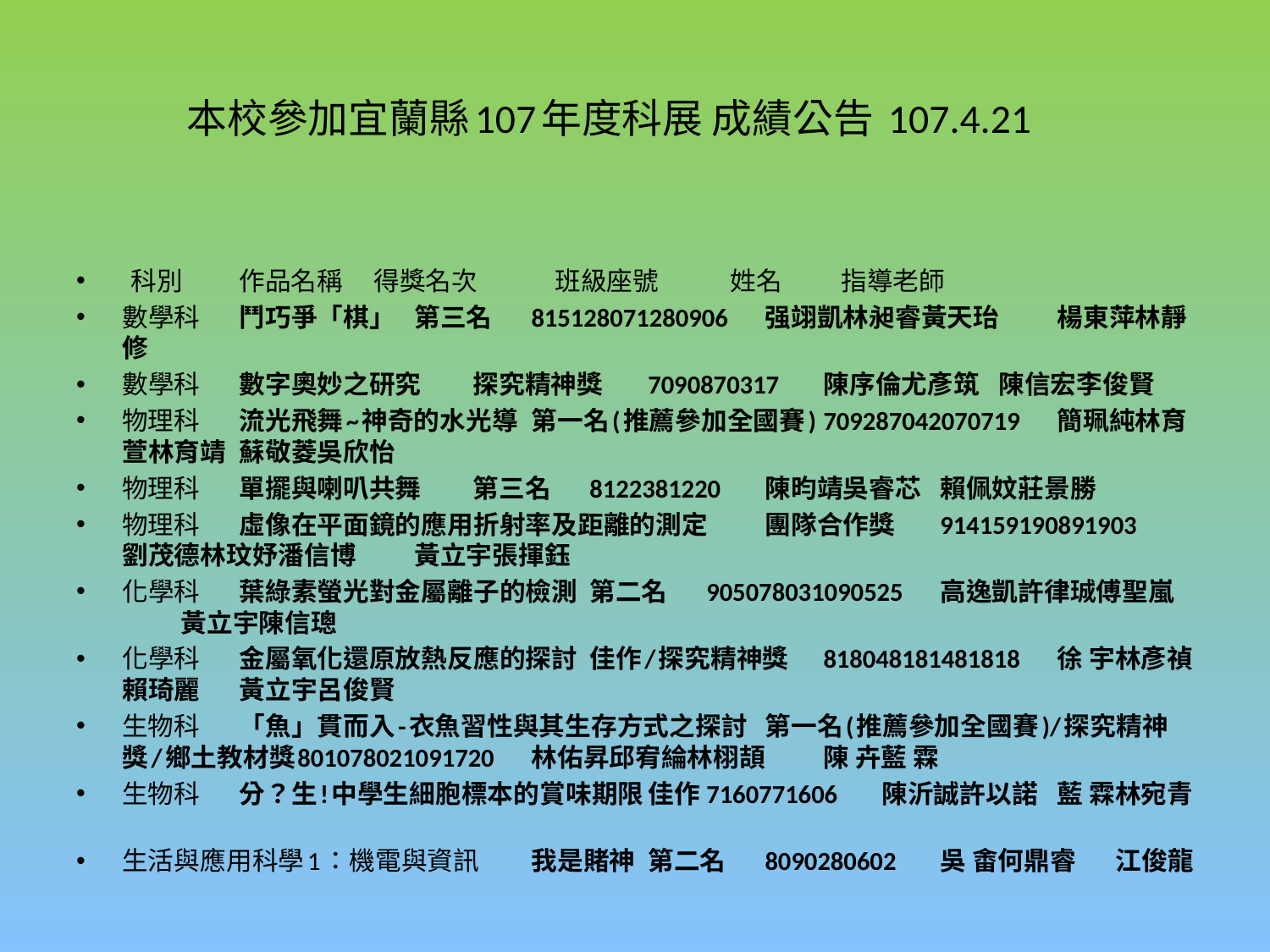

# 本校參加宜蘭縣107年度科展 成績公告 107.4.21

 科別	作品名稱	   得獎名次	    班級座號            姓名	   指導老師
數學科	鬥巧爭「棋」	第三名	815128071280906	强翊凱林昶睿黃天珆	楊東萍林靜修
數學科	數字奧妙之研究	探究精神獎	7090870317	陳序倫尤彥筑	陳信宏李俊賢
物理科	流光飛舞~神奇的水光導	第一名(推薦參加全國賽)	709287042070719	簡珮純林育萱林育靖	蘇敬菱吳欣怡
物理科	單擺與喇叭共舞	第三名	8122381220	陳昀靖吳睿芯	賴佩妏莊景勝
物理科	虛像在平面鏡的應用折射率及距離的測定	團隊合作獎	914159190891903	劉茂德林玟妤潘信博	黃立宇張揮鈺
化學科	葉綠素螢光對金屬離子的檢測	第二名	905078031090525	高逸凱許律珹傅聖嵐	黃立宇陳信璁
化學科	金屬氧化還原放熱反應的探討	佳作/探究精神獎	818048181481818	徐 宇林彥禎賴琦麗	黃立宇呂俊賢
生物科	「魚」貫而入-衣魚習性與其生存方式之探討	第一名(推薦參加全國賽)/探究精神獎/鄉土教材獎	801078021091720	林佑昇邱宥綸林栩頡	陳 卉藍 霖
生物科	分？生!中學生細胞標本的賞味期限	佳作	7160771606	陳沂誠許以諾	藍 霖林宛青
生活與應用科學1：機電與資訊	我是賭神	第二名	8090280602	吳 畬何鼎睿	江俊龍